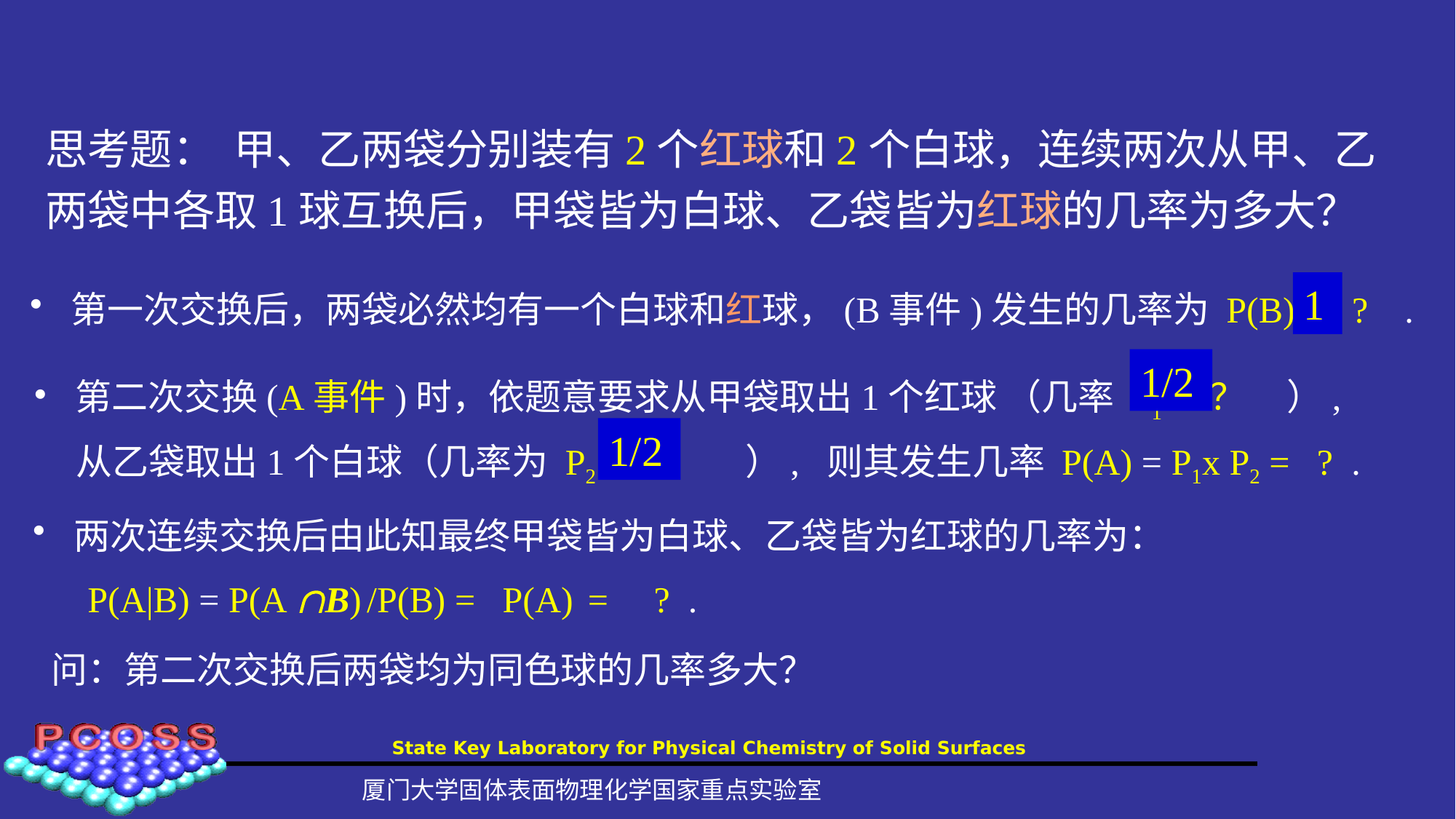

思考题：  甲、乙两袋分别装有2个红球和2个白球，连续两次从甲、乙两袋中各取1球互换后，甲袋皆为白球、乙袋皆为红球的几率为多大？
第一次交换后，两袋必然均有一个白球和红球，(B事件)发生的几率为 P(B)  =  ?    .
1
1/2
第二次交换(A事件)时，依题意要求从甲袋取出1个红球 （几率 P1 = ？     ）,
    从乙袋取出1个白球（几率为 P2 = ？        ）,  则其发生几率 P(A) = P1x P2 =   ?  .
1/2
两次连续交换后由此知最终甲袋皆为白球、乙袋皆为红球的几率为：
      P(A|B) = P(A ∩B) /P(B) =   P(A)  =     ?  .
问：第二次交换后两袋均为同色球的几率多大？